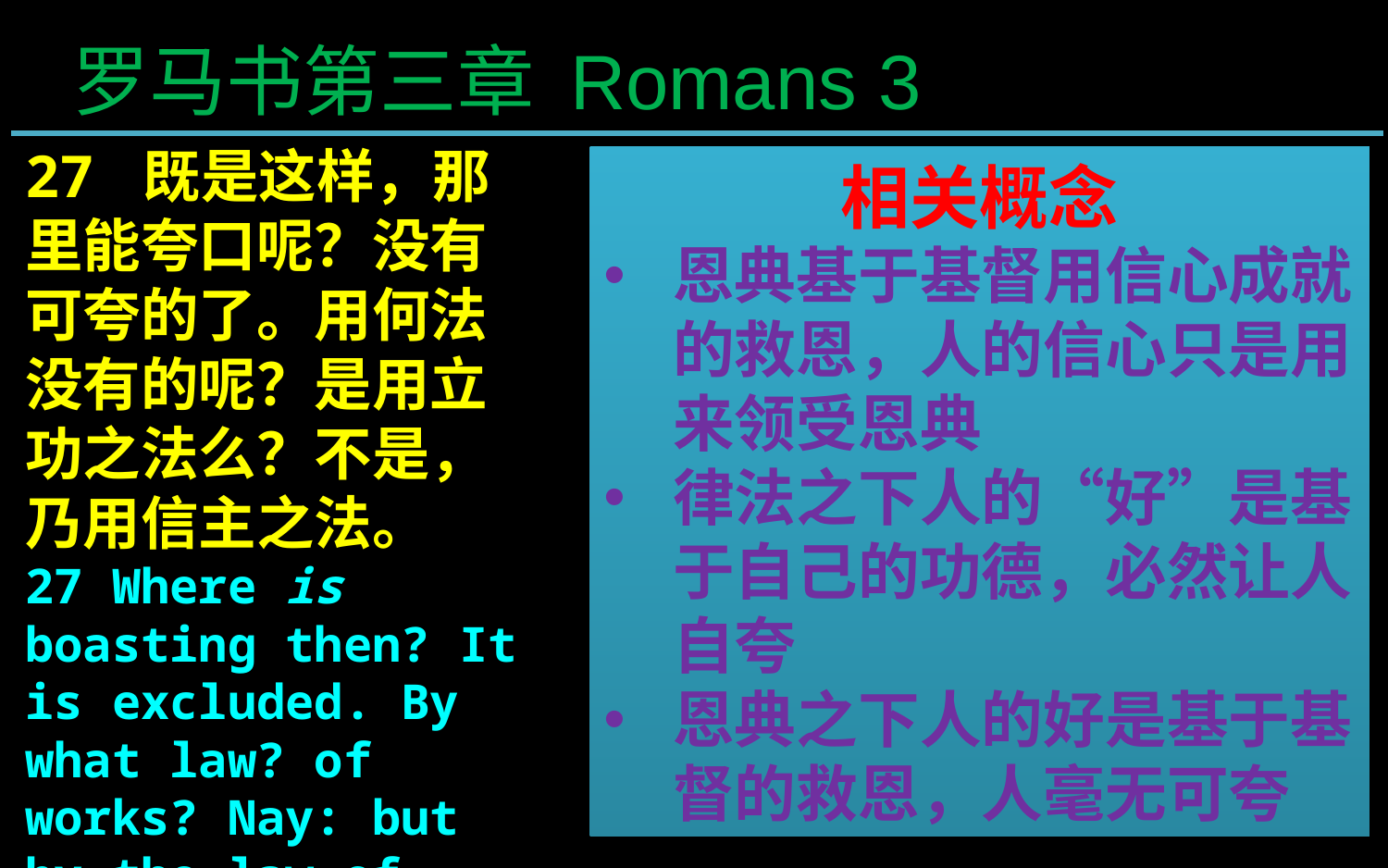

罗马书第三章 Romans 3
27 既是这样，那里能夸口呢？没有可夸的了。用何法没有的呢？是用立功之法么？不是，乃用信主之法。
27 Where is boasting then? It is excluded. By what law? of works? Nay: but by the law of faith.
相关概念
恩典基于基督用信心成就的救恩，人的信心只是用来领受恩典
律法之下人的“好”是基于自己的功德，必然让人自夸
恩典之下人的好是基于基督的救恩，人毫无可夸